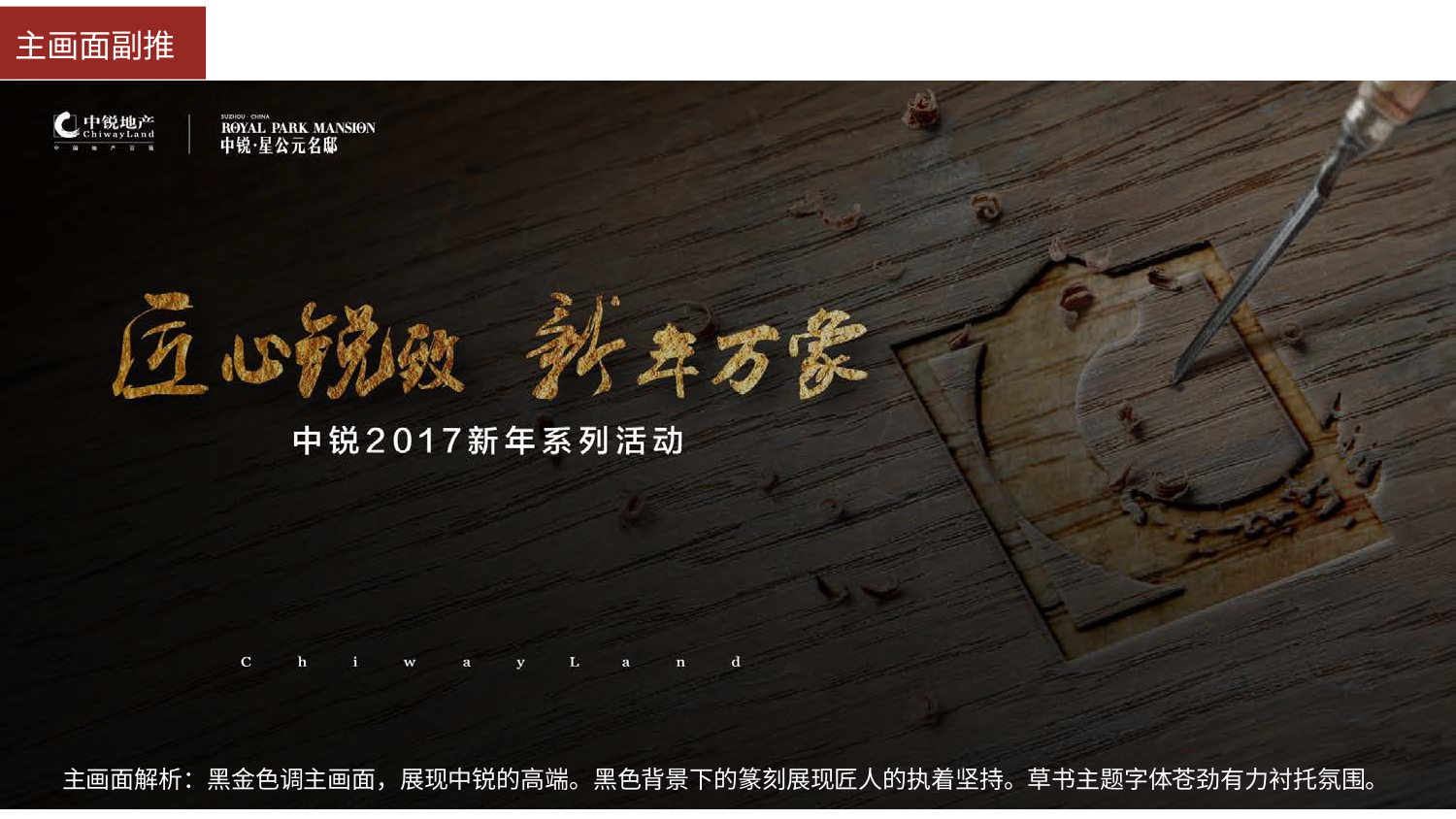

# 主画面副推

主画面解析：黑金色调主画面，展现中锐的高端。黑色背景下的篆刻展现匠人的执着坚持。草书主题字体苍劲有力衬托氛围。